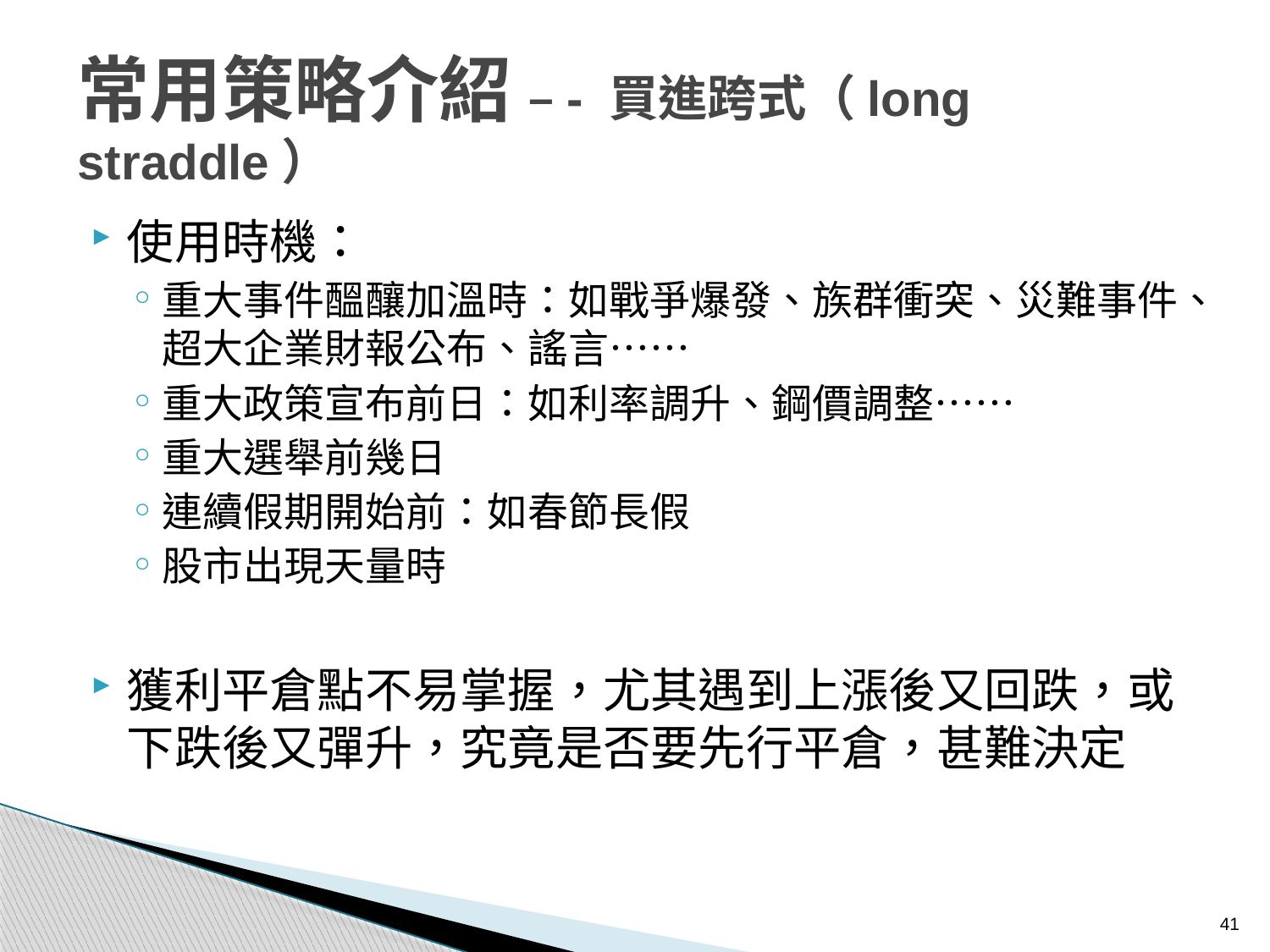

常用策略介紹 –- 買進跨式（long straddle）
使用時機：
重大事件醞釀加溫時：如戰爭爆發、族群衝突、災難事件、超大企業財報公布、謠言……
重大政策宣布前日：如利率調升、鋼價調整……
重大選舉前幾日
連續假期開始前：如春節長假
股市出現天量時

獲利平倉點不易掌握，尤其遇到上漲後又回跌，或下跌後又彈升，究竟是否要先行平倉，甚難決定
41